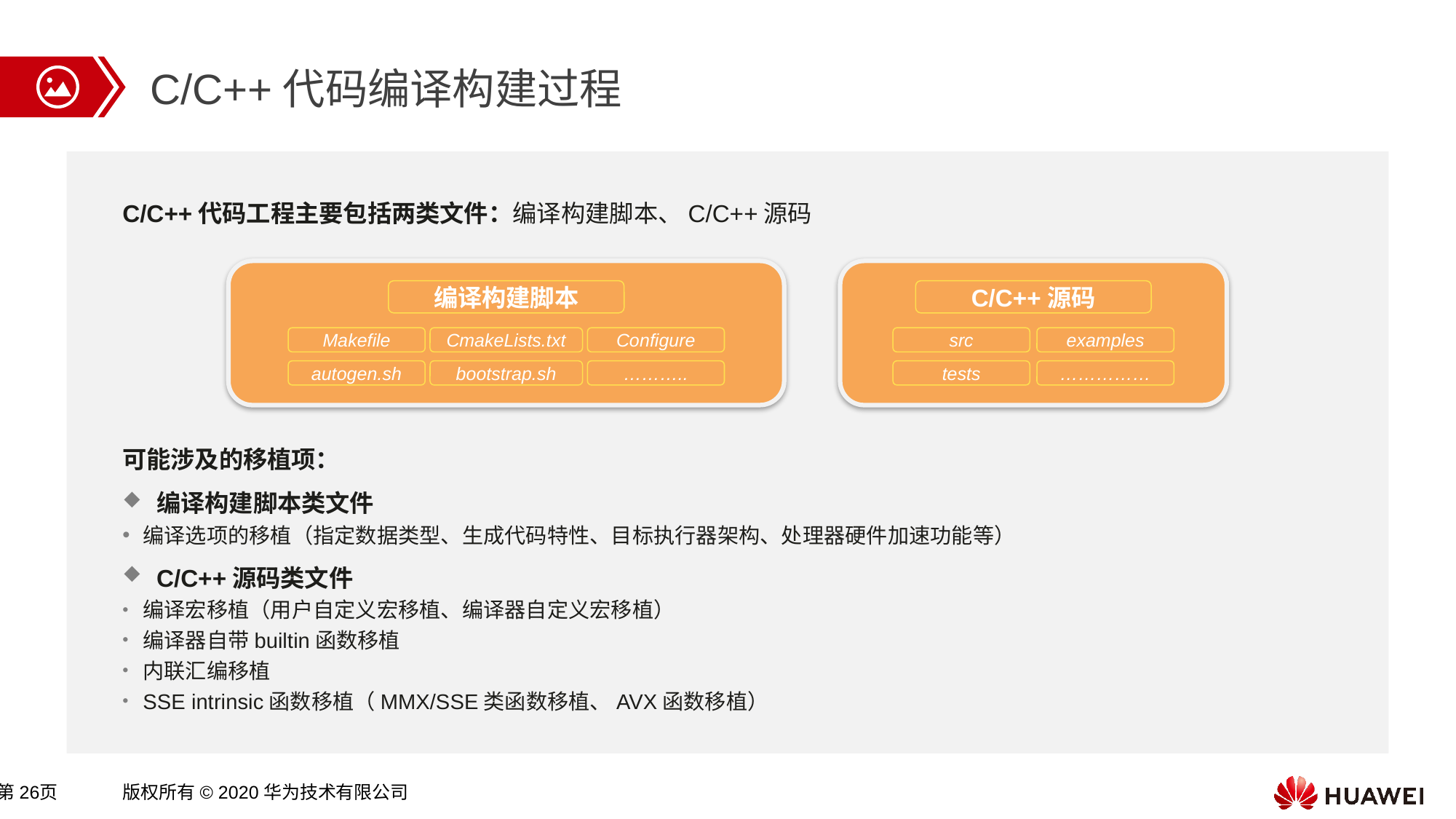

C/C++代码编译构建过程

C/C++代码工程主要包括两类文件：编译构建脚本、C/C++源码

编译构建脚本
Makefile
CmakeLists.txt
Configure
autogen.sh
bootstrap.sh
………..
C/C++源码
src
examples
tests
……………
可能涉及的移植项：
编译构建脚本类文件
编译选项的移植（指定数据类型、生成代码特性、目标执行器架构、处理器硬件加速功能等）
C/C++源码类文件
编译宏移植（用户自定义宏移植、编译器自定义宏移植）
编译器自带builtin函数移植
内联汇编移植
SSE intrinsic函数移植（MMX/SSE类函数移植、AVX函数移植）